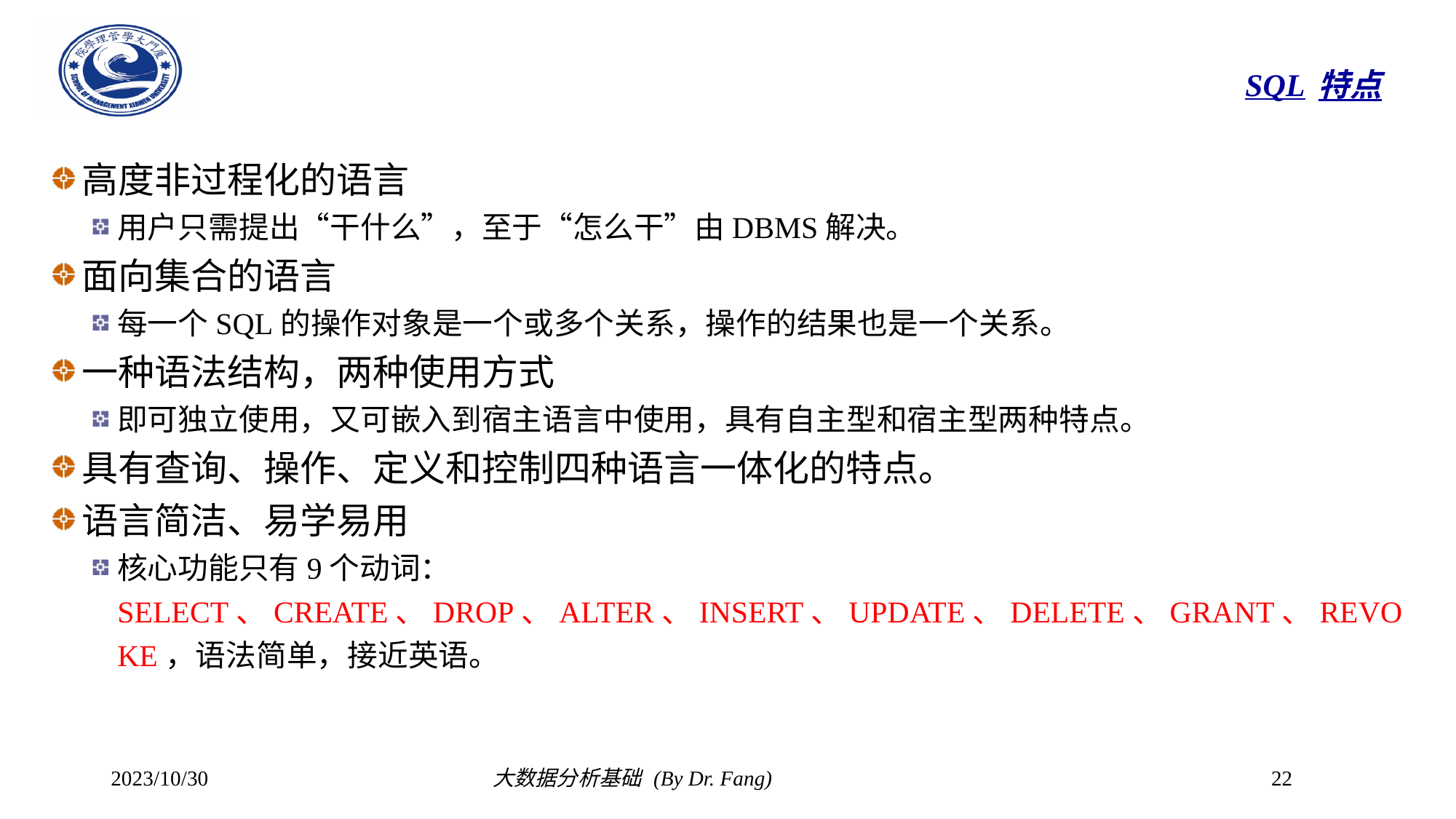

# SQL特点
高度非过程化的语言
用户只需提出“干什么”，至于“怎么干”由DBMS解决。
面向集合的语言
每一个SQL的操作对象是一个或多个关系，操作的结果也是一个关系。
一种语法结构，两种使用方式
即可独立使用，又可嵌入到宿主语言中使用，具有自主型和宿主型两种特点。
具有查询、操作、定义和控制四种语言一体化的特点。
语言简洁、易学易用
核心功能只有9个动词：SELECT、CREATE、DROP、ALTER、INSERT、UPDATE、DELETE、GRANT、REVOKE，语法简单，接近英语。

2023/10/30
大数据分析基础 (By Dr. Fang)
22